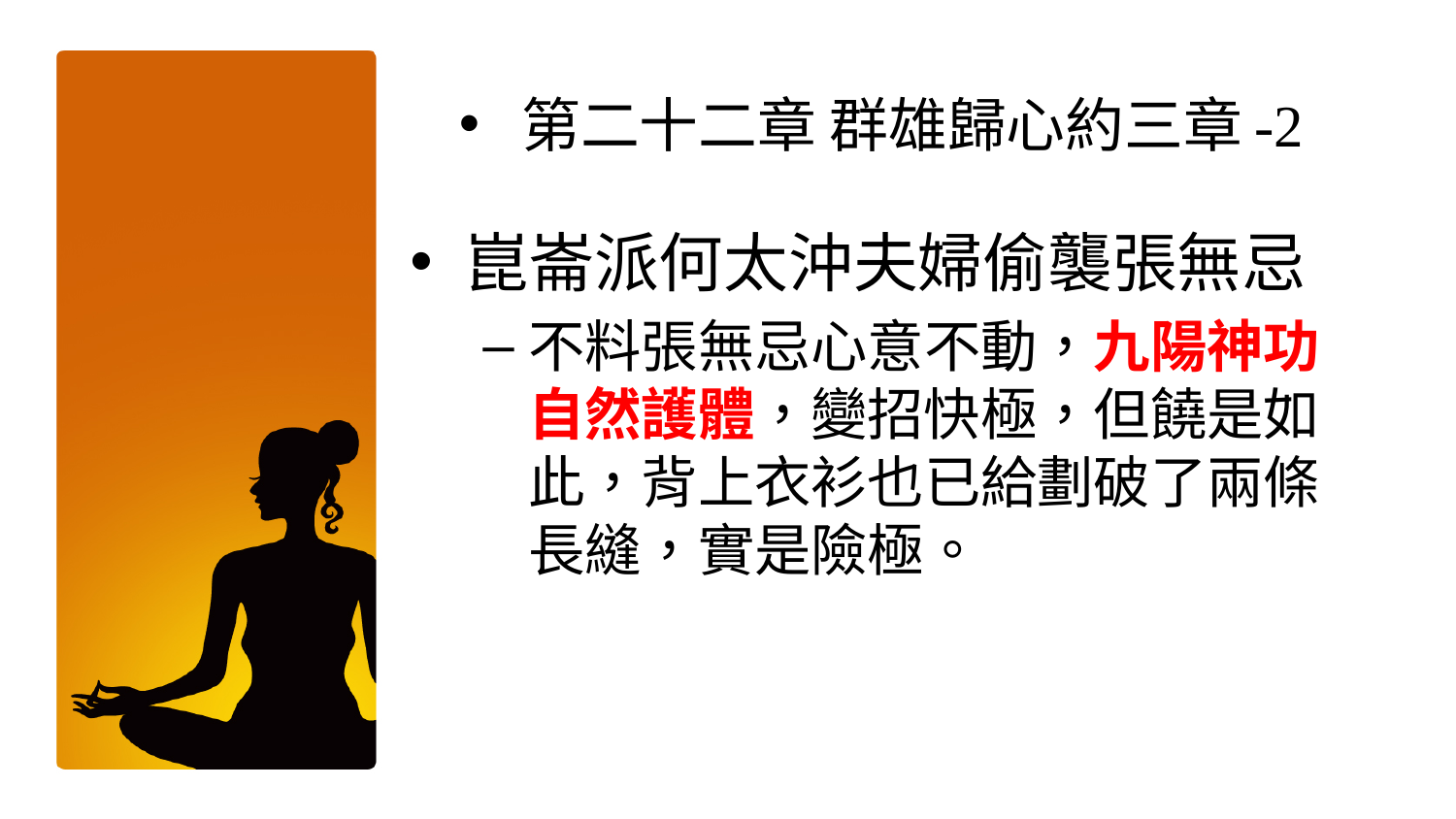

第二十二章 群雄歸心約三章-2
崑崙派何太沖夫婦偷襲張無忌
不料張無忌心意不動，九陽神功自然護體，變招快極，但饒是如此，背上衣衫也已給劃破了兩條長縫，實是險極。